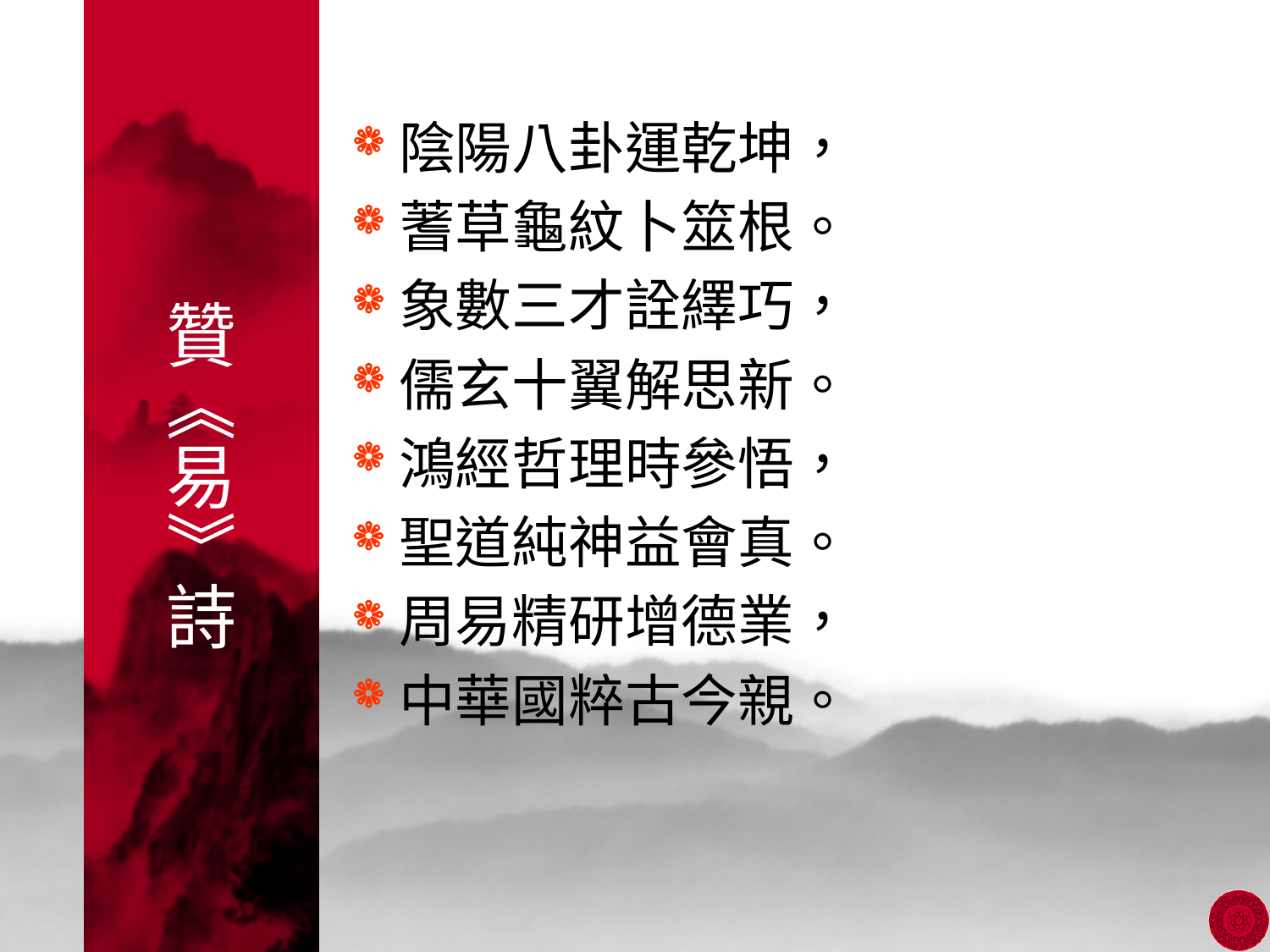

陰陽八卦運乾坤，
蓍草龜紋卜筮根。
象數三才詮繹巧，
儒玄十翼解思新。
鴻經哲理時參悟，
聖道純神益會真。
周易精研增德業，
中華國粹古今親。
# 贊《易》詩